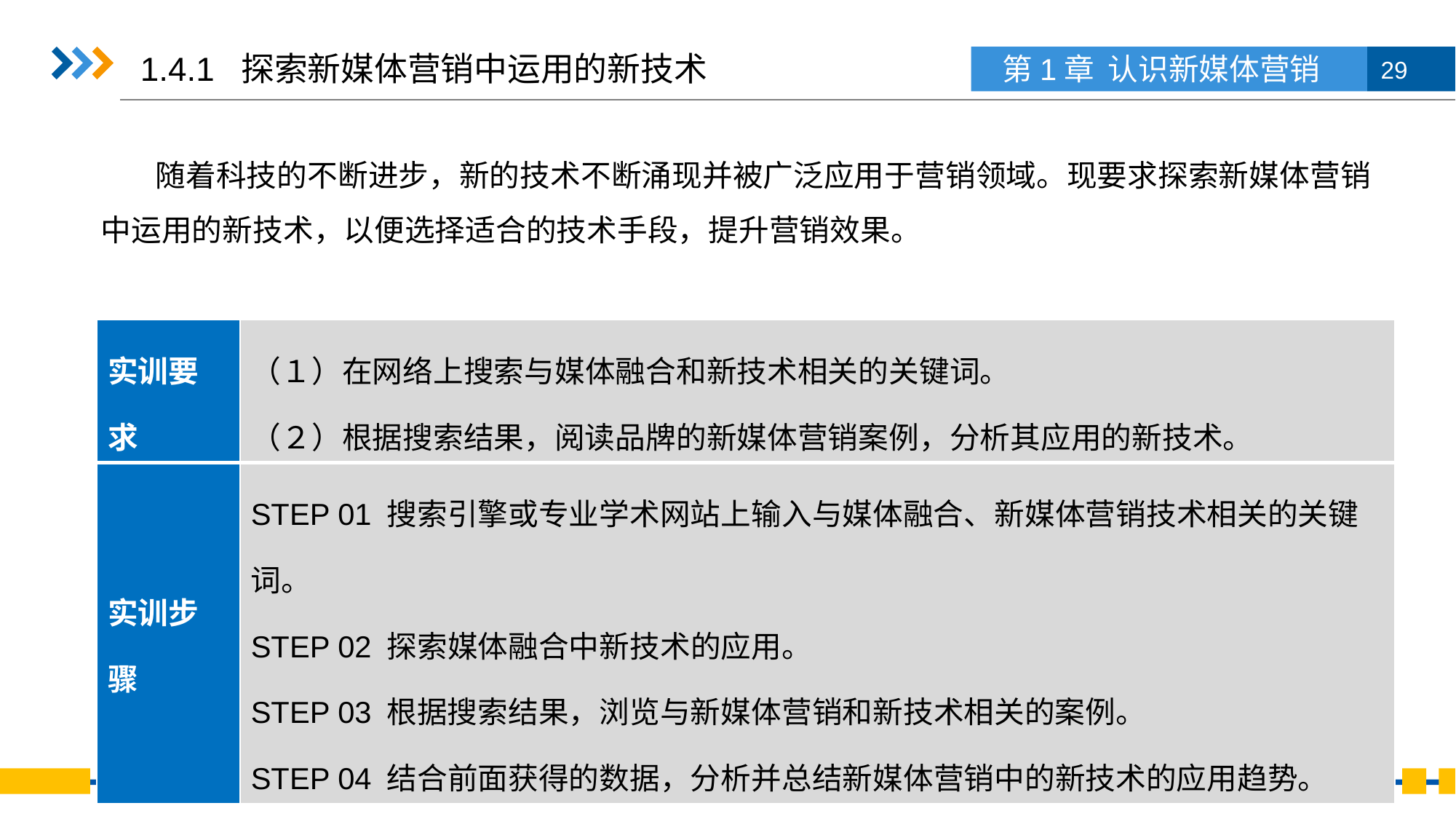

1.4.1  探索新媒体营销中运用的新技术
随着科技的不断进步，新的技术不断涌现并被广泛应用于营销领域。现要求探索新媒体营销中运用的新技术，以便选择适合的技术手段，提升营销效果。
| 实训要求 | （１）在网络上搜索与媒体融合和新技术相关的关键词。 （２）根据搜索结果，阅读品牌的新媒体营销案例，分析其应用的新技术。 |
| --- | --- |
| 实训步骤 | STEP 01 搜索引擎或专业学术网站上输入与媒体融合、新媒体营销技术相关的关键词。 STEP 02 探索媒体融合中新技术的应用。 STEP 03 根据搜索结果，浏览与新媒体营销和新技术相关的案例。 STEP 04 结合前面获得的数据，分析并总结新媒体营销中的新技术的应用趋势。 |